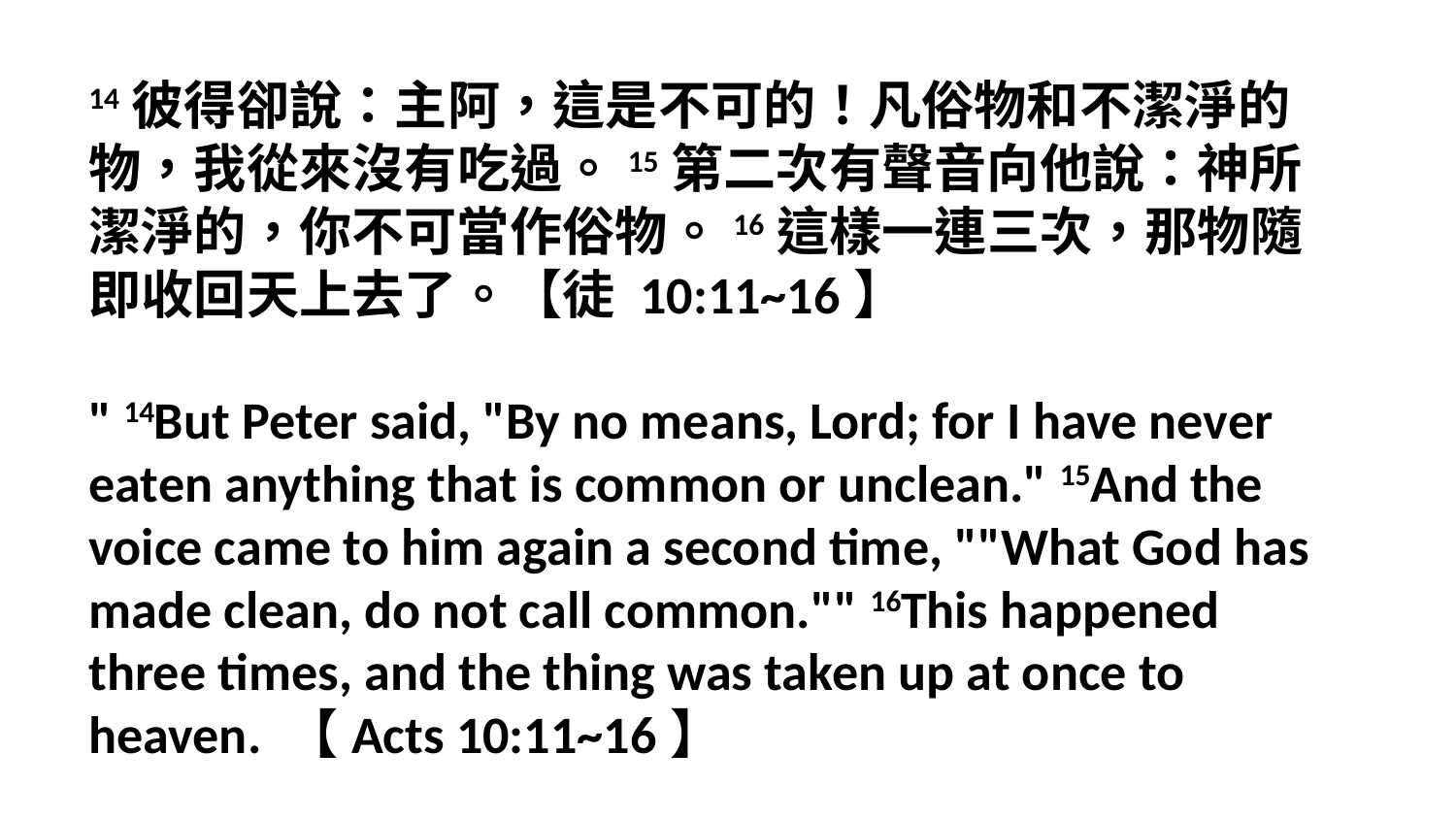

14彼得卻說：主阿，這是不可的！凡俗物和不潔淨的物，我從來沒有吃過。15第二次有聲音向他說：神所潔淨的，你不可當作俗物。16這樣一連三次，那物隨即收回天上去了。【徒 10:11~16】
" 14But Peter said, "By no means, Lord; for I have never eaten anything that is common or unclean." 15And the voice came to him again a second time, ""What God has made clean, do not call common."" 16This happened three times, and the thing was taken up at once to heaven. 【Acts 10:11~16】